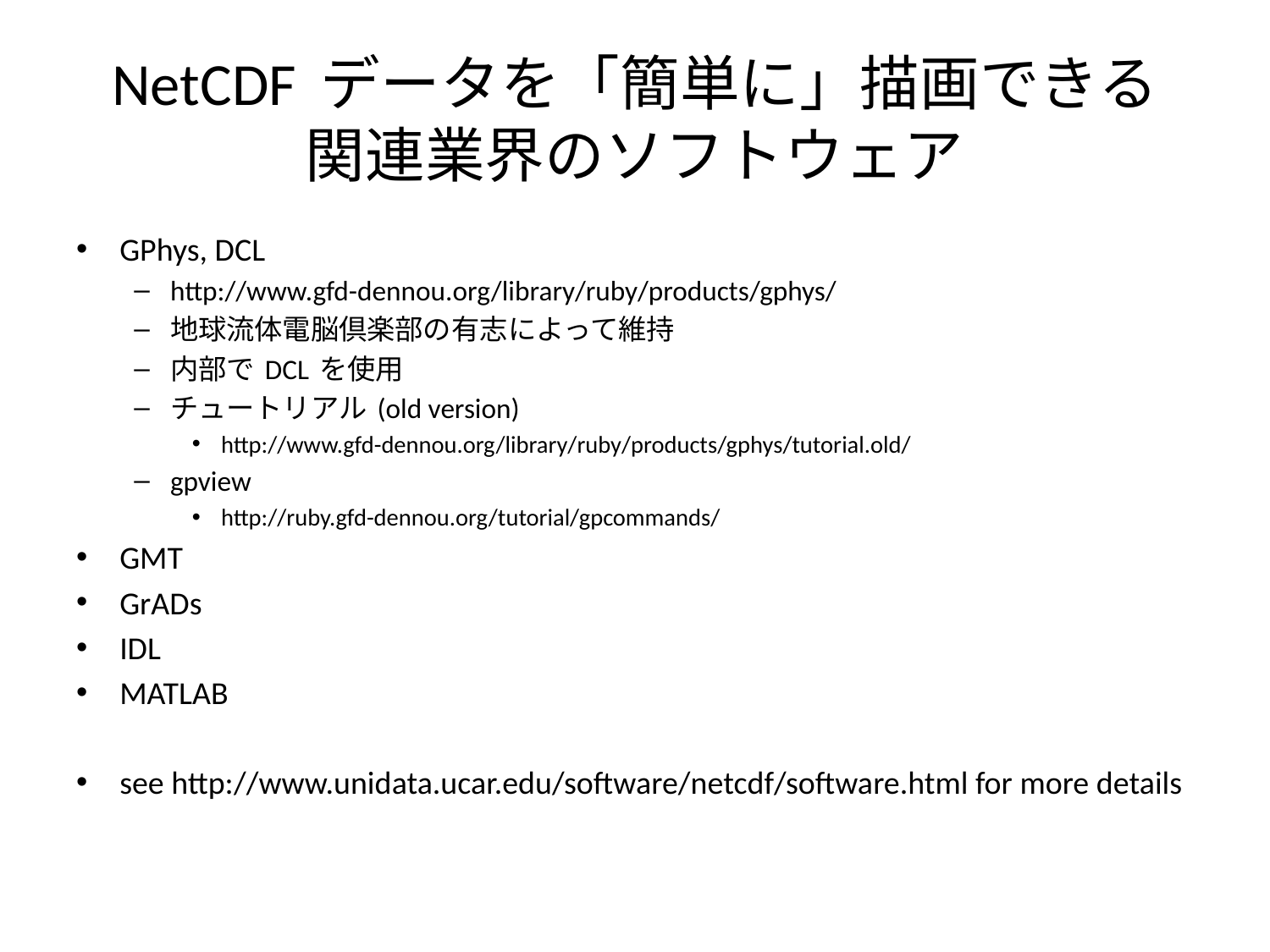

# NetCDF データを「簡単に」描画できる 関連業界のソフトウェア
GPhys, DCL
http://www.gfd-dennou.org/library/ruby/products/gphys/
地球流体電脳倶楽部の有志によって維持
内部で DCL を使用
チュートリアル (old version)
http://www.gfd-dennou.org/library/ruby/products/gphys/tutorial.old/
gpview
http://ruby.gfd-dennou.org/tutorial/gpcommands/
GMT
GrADs
IDL
MATLAB

see http://www.unidata.ucar.edu/software/netcdf/software.html for more details